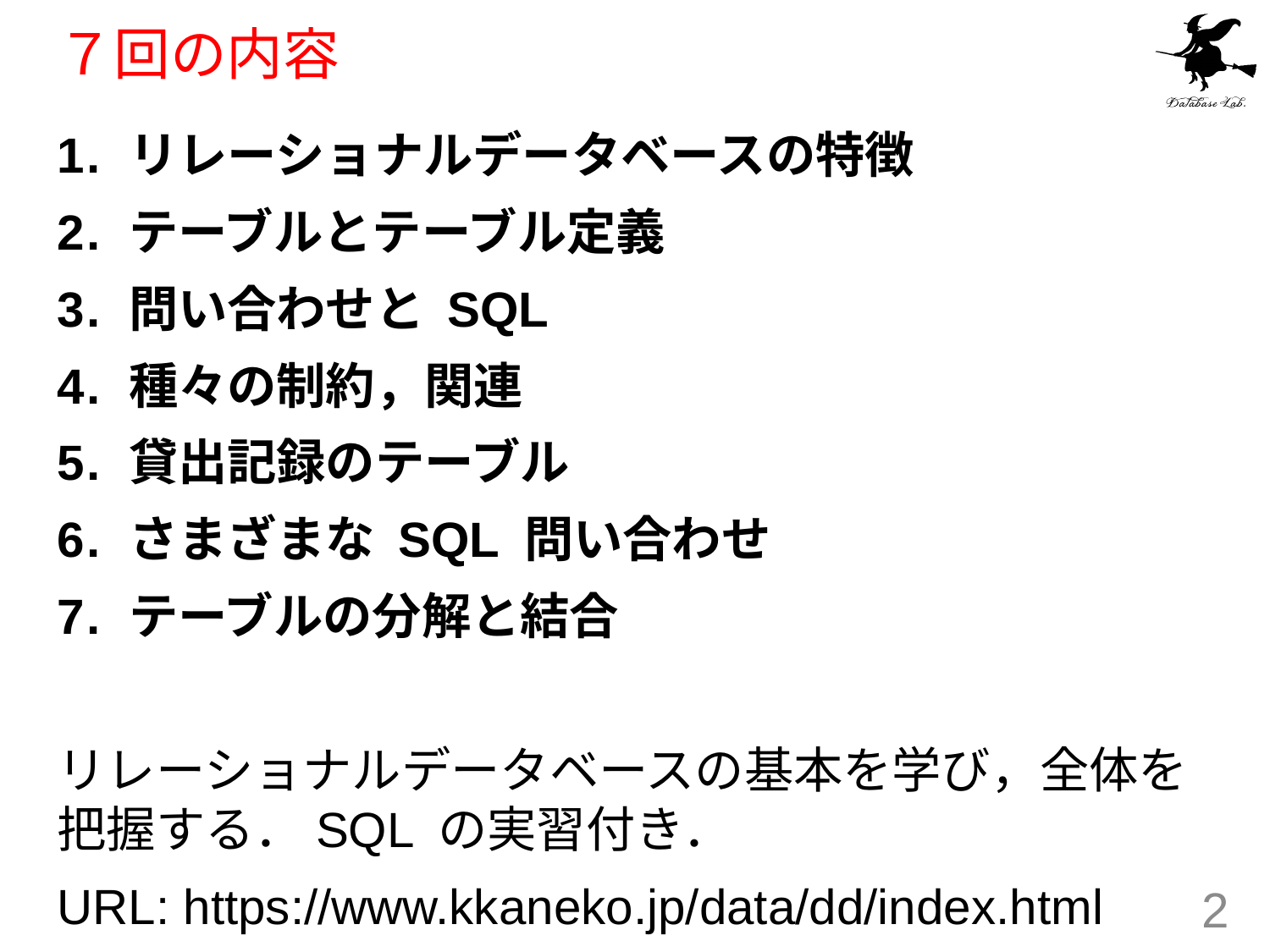

# ７回の内容
リレーショナルデータベースの特徴
テーブルとテーブル定義
問い合わせと SQL
種々の制約，関連
貸出記録のテーブル
さまざまな SQL 問い合わせ
テーブルの分解と結合

リレーショナルデータベースの基本を学び，全体を把握する．SQL の実習付き．
URL: https://www.kkaneko.jp/data/dd/index.html

2